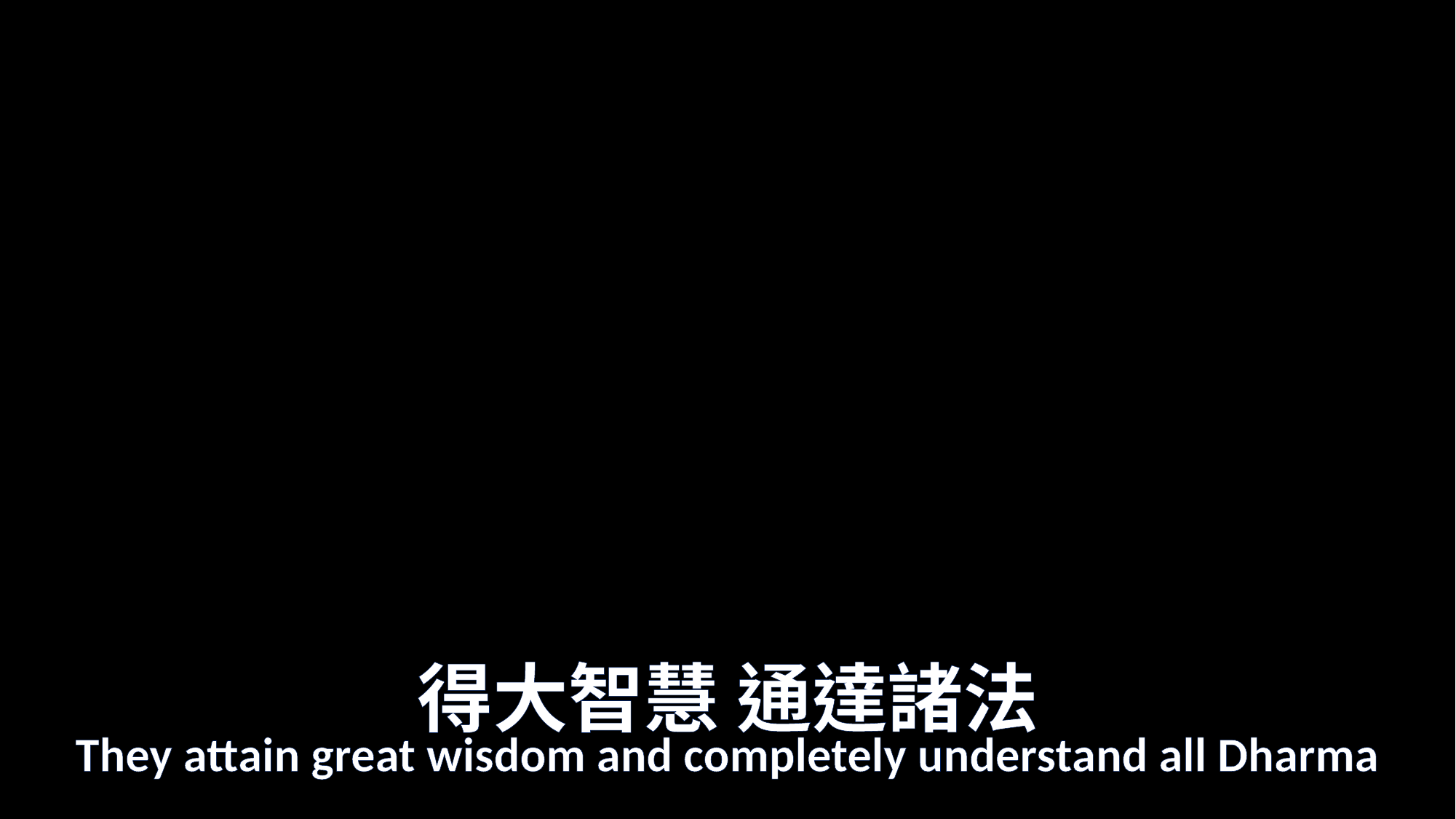

# 得大智慧 通達諸法
They attain great wisdom and completely understand all Dharma